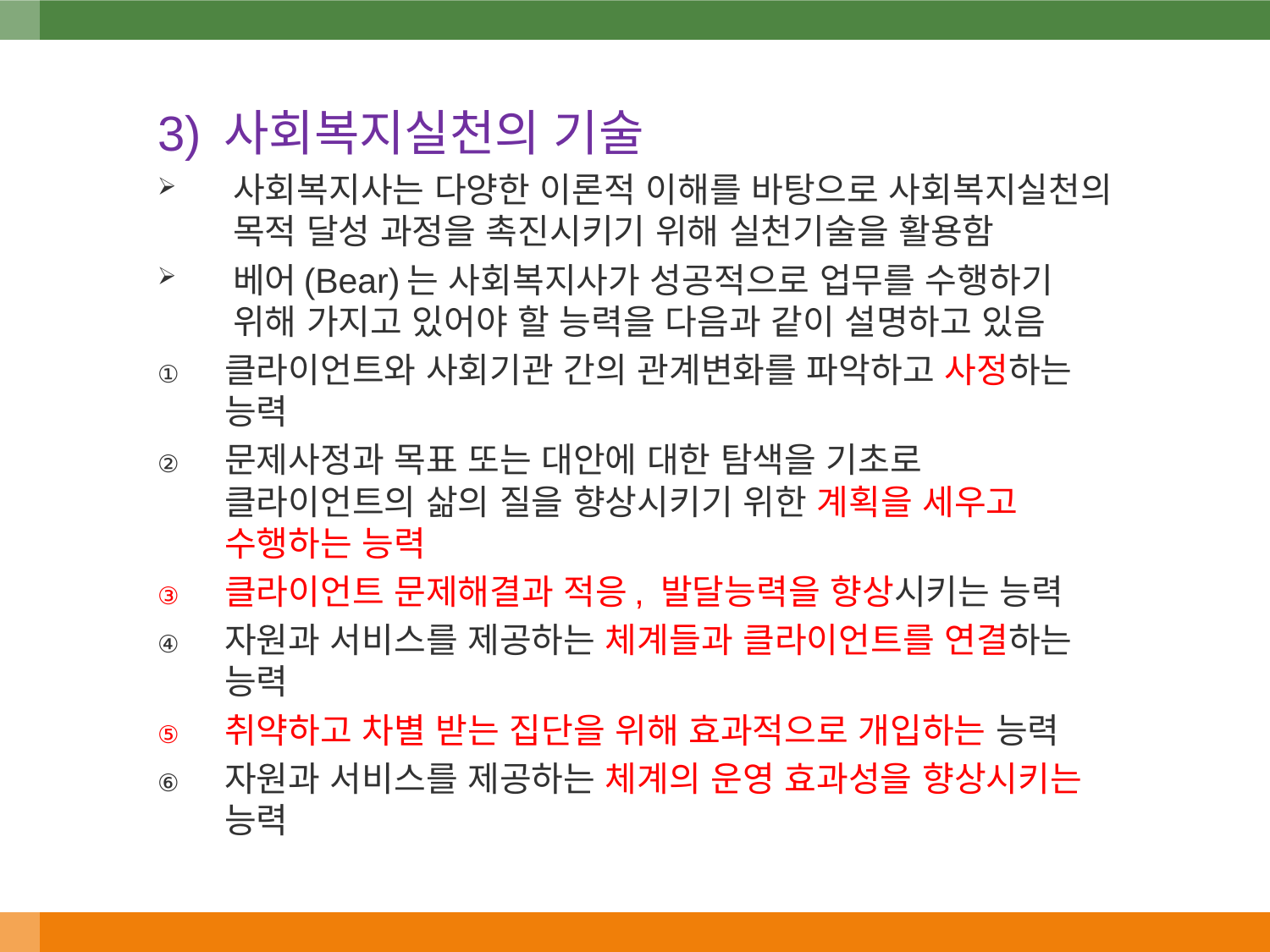

3) 사회복지실천의 기술
사회복지사는 다양한 이론적 이해를 바탕으로 사회복지실천의 목적 달성 과정을 촉진시키기 위해 실천기술을 활용함
베어(Bear)는 사회복지사가 성공적으로 업무를 수행하기 위해 가지고 있어야 할 능력을 다음과 같이 설명하고 있음
클라이언트와 사회기관 간의 관계변화를 파악하고 사정하는 능력
문제사정과 목표 또는 대안에 대한 탐색을 기초로 클라이언트의 삶의 질을 향상시키기 위한 계획을 세우고 수행하는 능력
클라이언트 문제해결과 적응, 발달능력을 향상시키는 능력
자원과 서비스를 제공하는 체계들과 클라이언트를 연결하는 능력
취약하고 차별 받는 집단을 위해 효과적으로 개입하는 능력
자원과 서비스를 제공하는 체계의 운영 효과성을 향상시키는 능력